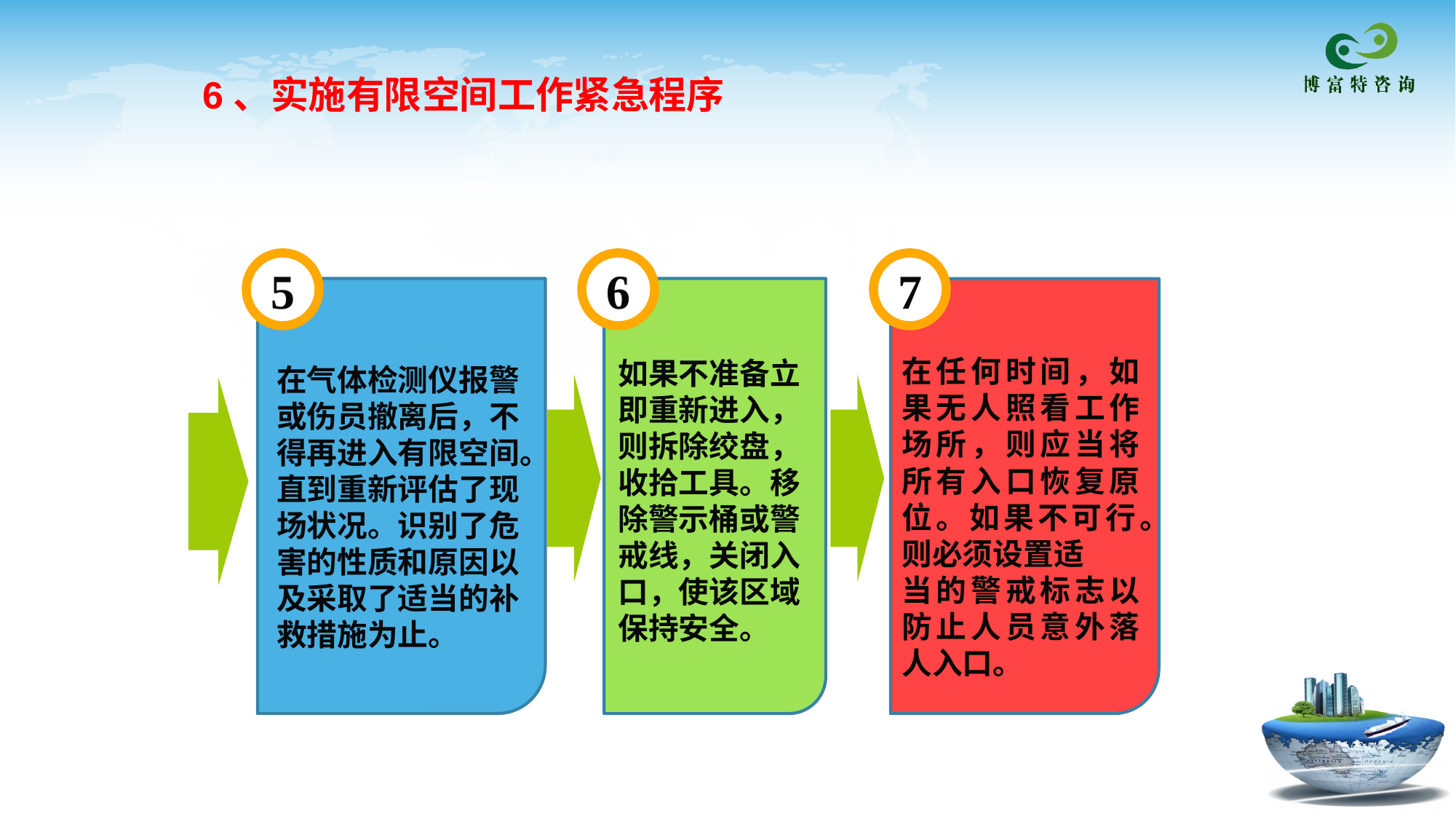

6、实施有限空间工作紧急程序
5
6
7

。

在任何时间，如果无人照看工作场所，则应当将所有入口恢复原位。如果不可行。则必须设置适
当的警戒标志以防止人员意外落人入口。
如果不准备立即重新进入，则拆除绞盘，收拾工具。移除警示桶或警戒线，关闭入口，使该区域
保持安全。
在气体检测仪报警或伤员撤离后，不得再进入有限空间。直到重新评估了现场状况。识别了危害的性质和原因以及采取了适当的补救措施为止。